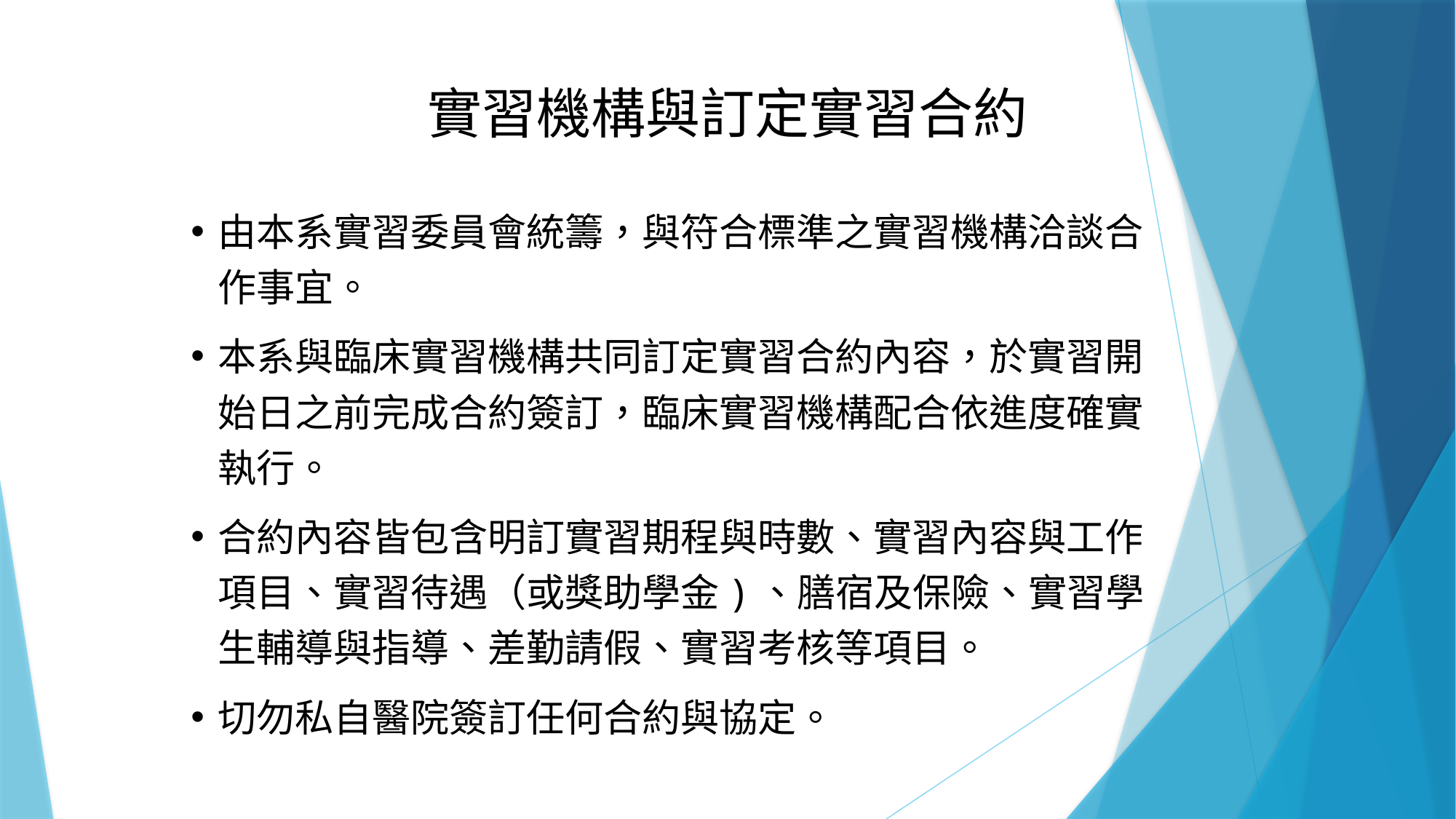

實習機構與訂定實習合約
由本系實習委員會統籌，與符合標準之實習機構洽談合作事宜。
本系與臨床實習機構共同訂定實習合約內容，於實習開始日之前完成合約簽訂，臨床實習機構配合依進度確實執行。
合約內容皆包含明訂實習期程與時數、實習內容與工作項目、實習待遇（或獎助學金)、膳宿及保險、實習學生輔導與指導、差勤請假、實習考核等項目。
切勿私自醫院簽訂任何合約與協定。